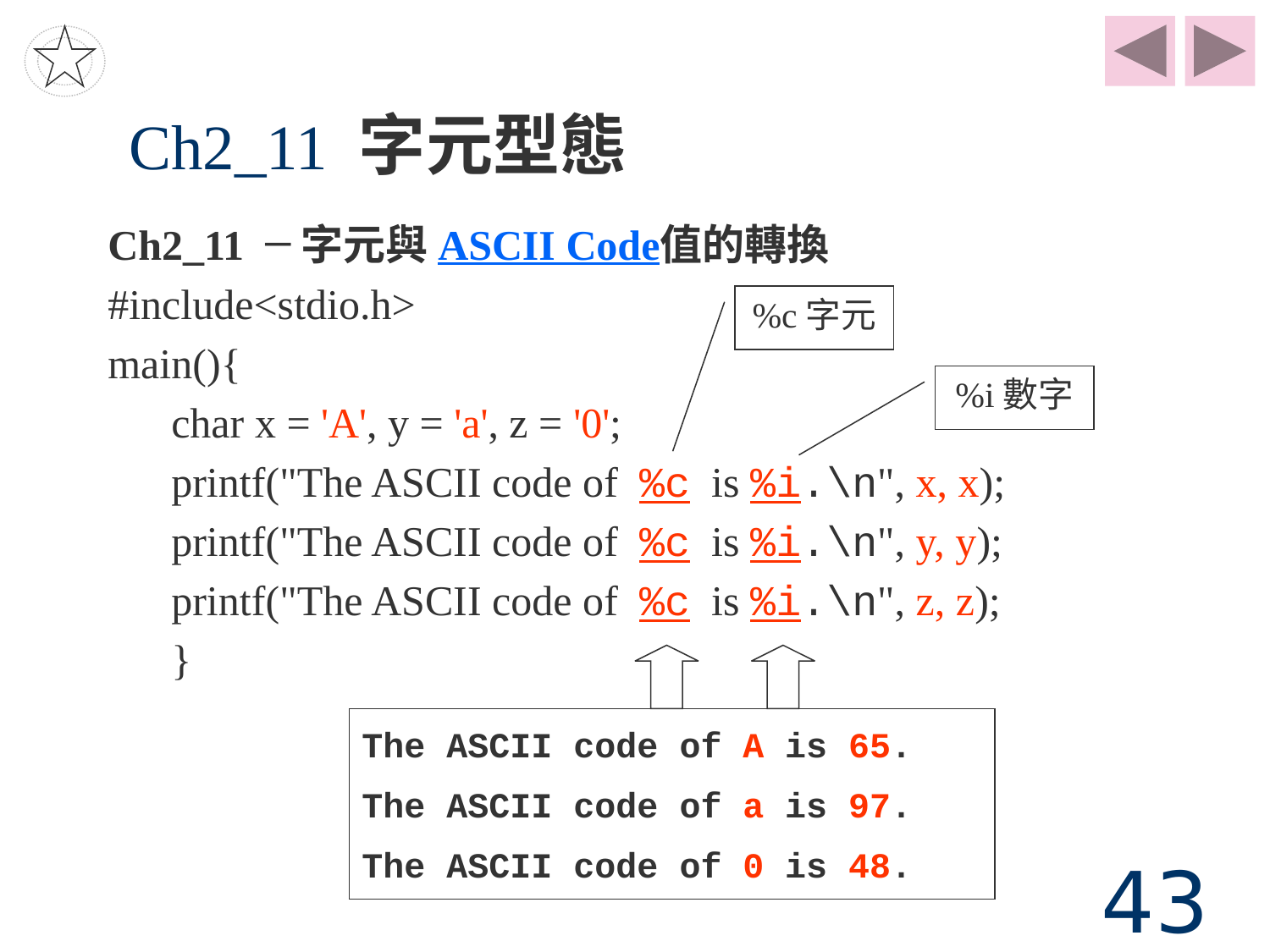

# Ch2_11 字元型態
Ch2_11  ─字元與ASCII Code值的轉換
#include<stdio.h>
main(){
char x = 'A', y = 'a', z = '0';
printf("The ASCII code of  %c  is %i.\n", x, x);
printf("The ASCII code of  %c  is %i.\n", y, y);
printf("The ASCII code of  %c  is %i.\n", z, z);
}
%c字元
%i數字

The ASCII code of A is 65.
The ASCII code of a is 97.
The ASCII code of 0 is 48.
43